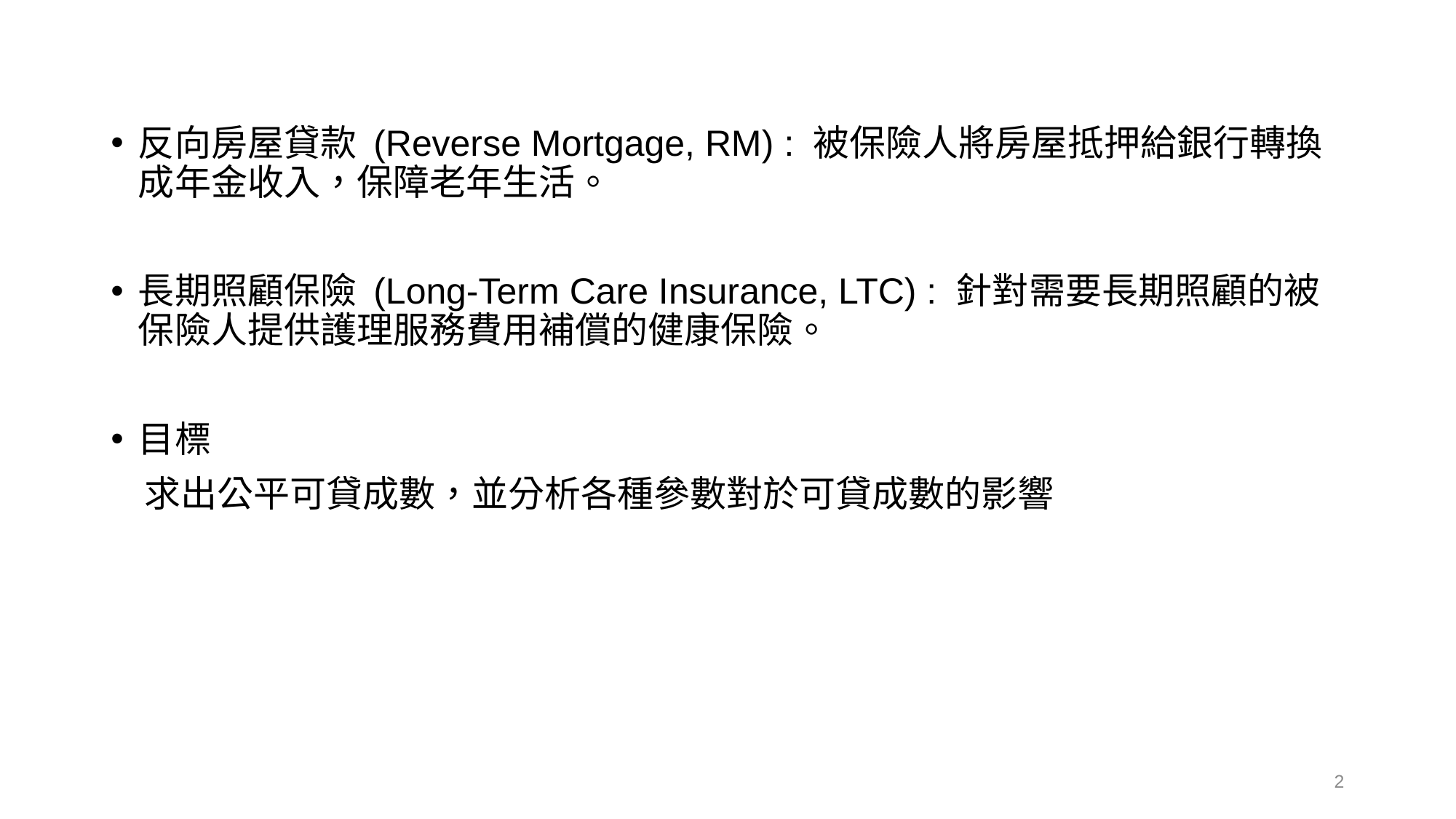

#
反向房屋貸款 (Reverse Mortgage, RM) : 被保險人將房屋抵押給銀行轉換成年金收入，保障老年生活。

長期照顧保險 (Long-Term Care Insurance, LTC) : 針對需要長期照顧的被保險人提供護理服務費用補償的健康保險。

目標
   求出公平可貸成數，並分析各種參數對於可貸成數的影響
2